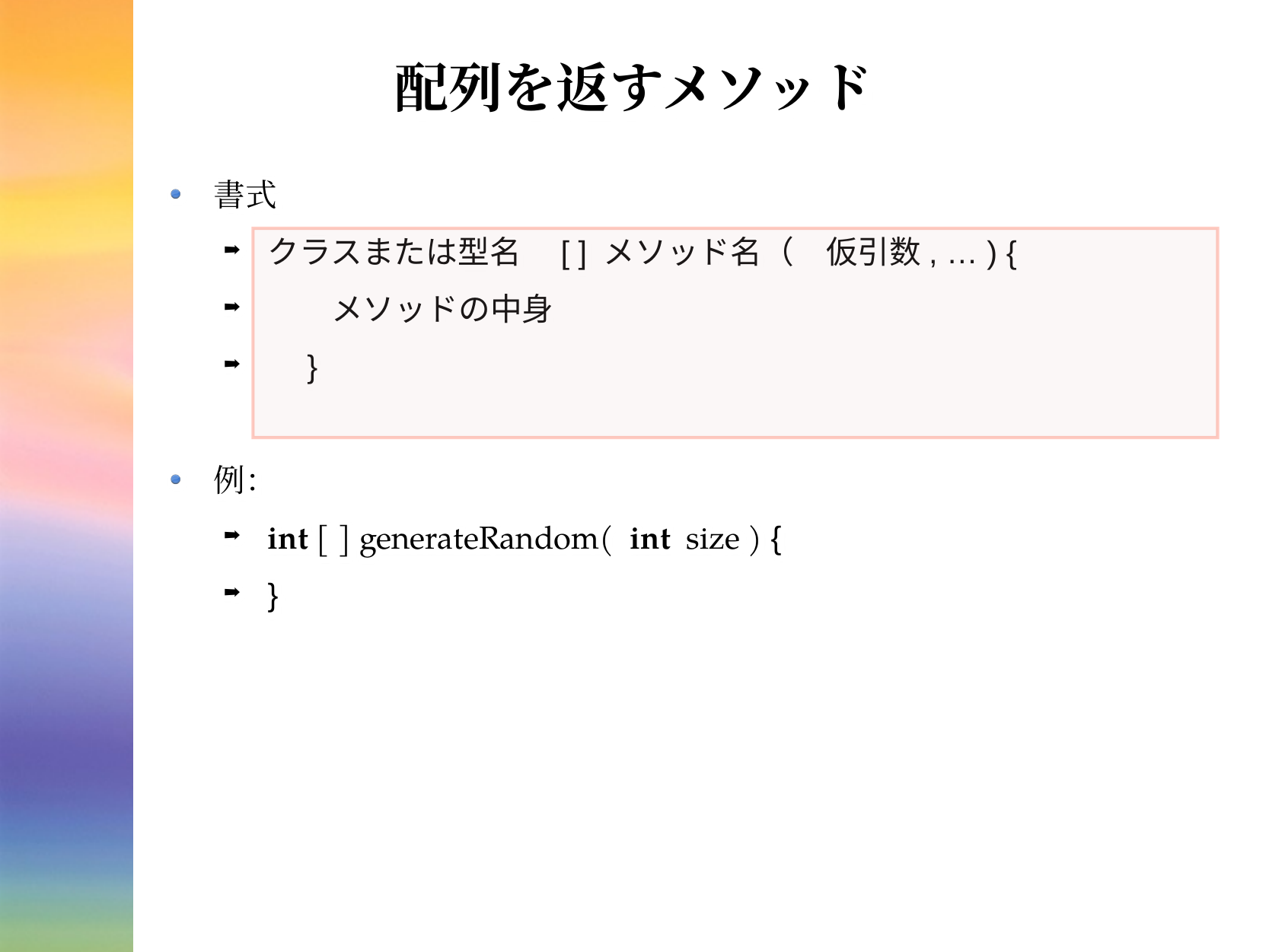

# 配列を返すメソッド
書式
クラスまたは型名　[ ] メソッド名（　仮引数, … ) {
　　メソッドの中身
　}

例：
int [ ] generateRandom(  int  size ) {
}